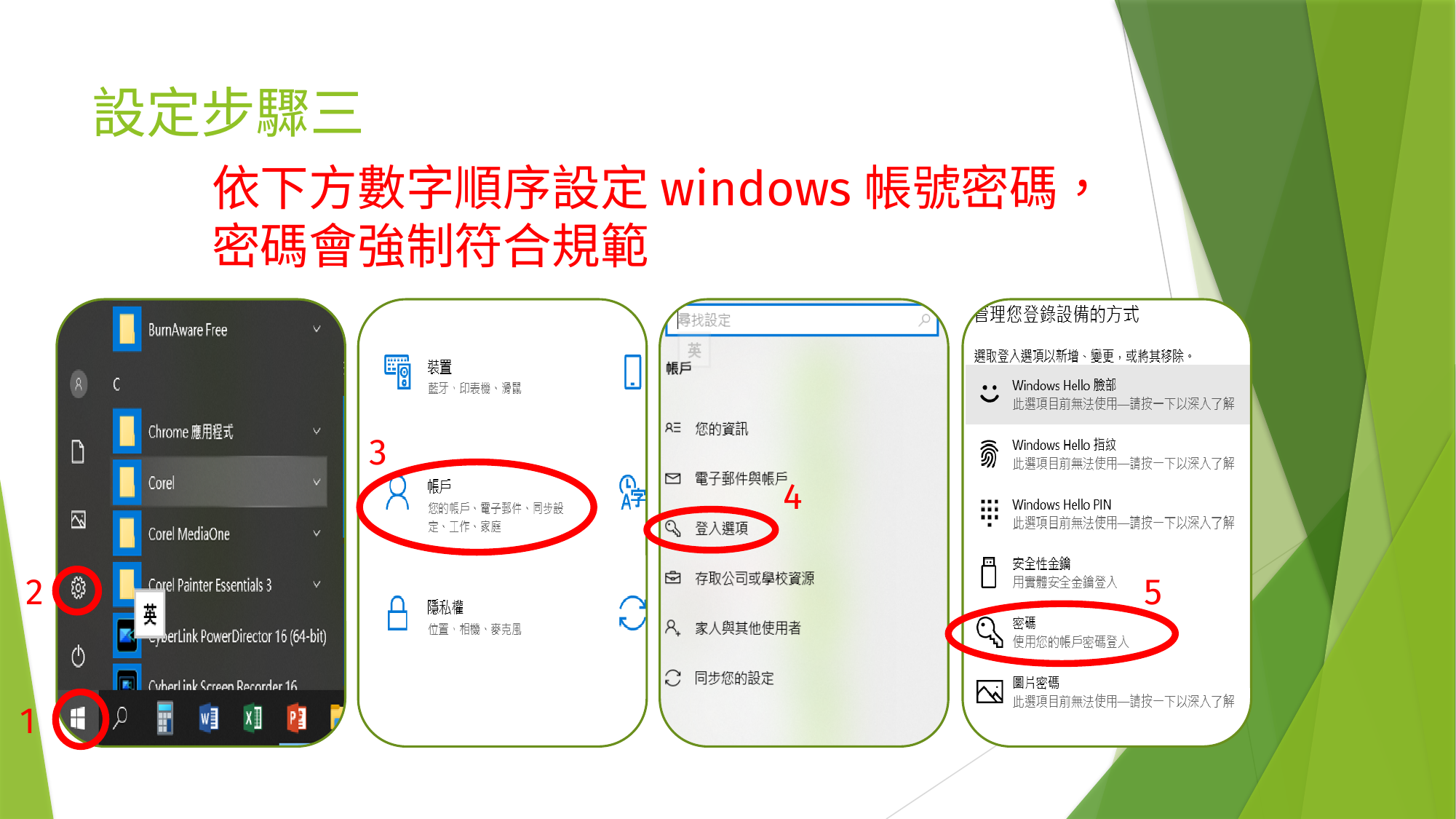

# 設定步驟三
依下方數字順序設定windows帳號密碼，
密碼會強制符合規範

3

4

5
2

1